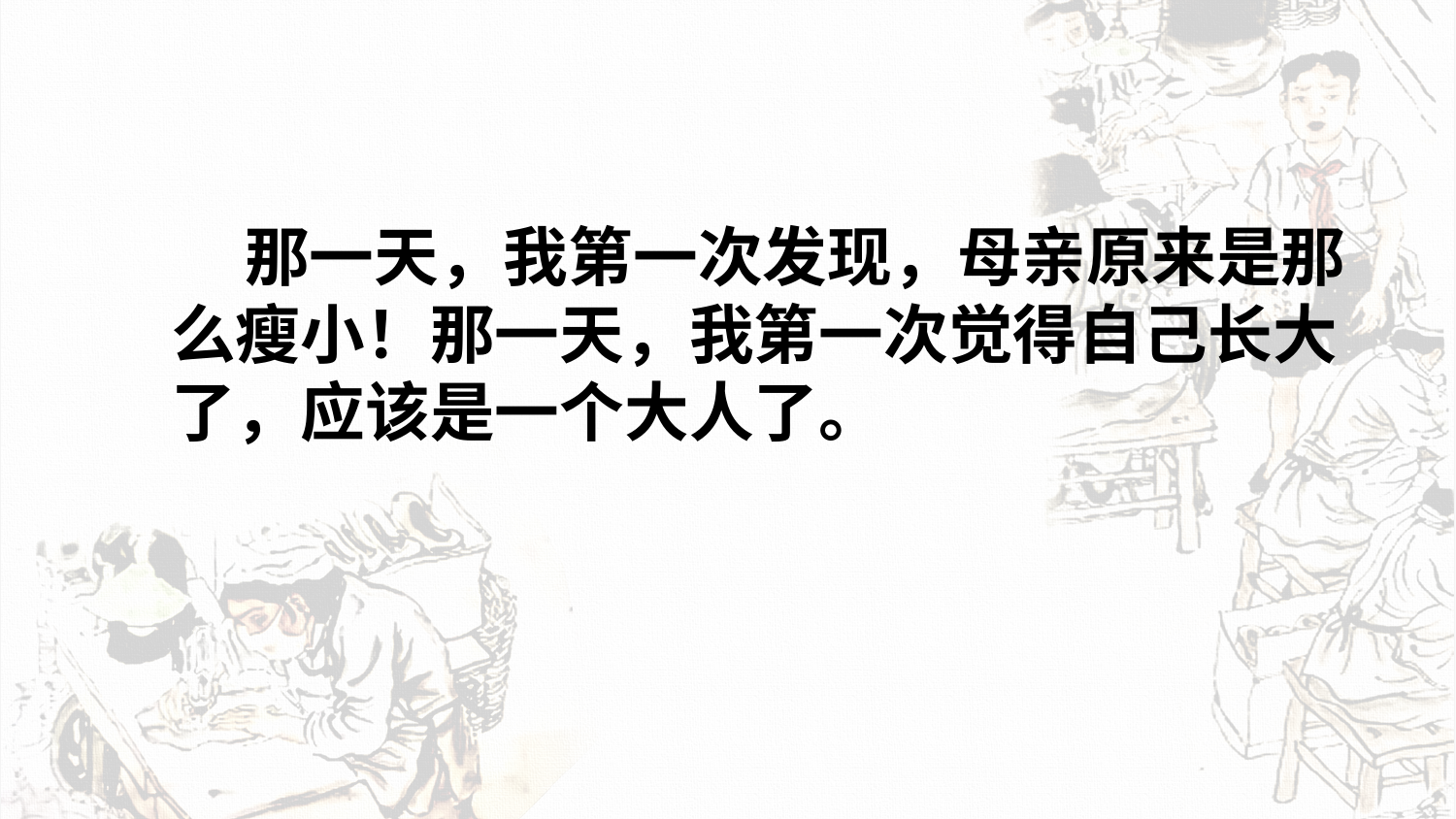

那一天，我第一次发现，母亲原来是那么瘦小！那一天，我第一次觉得自己长大了，应该是一个大人了。